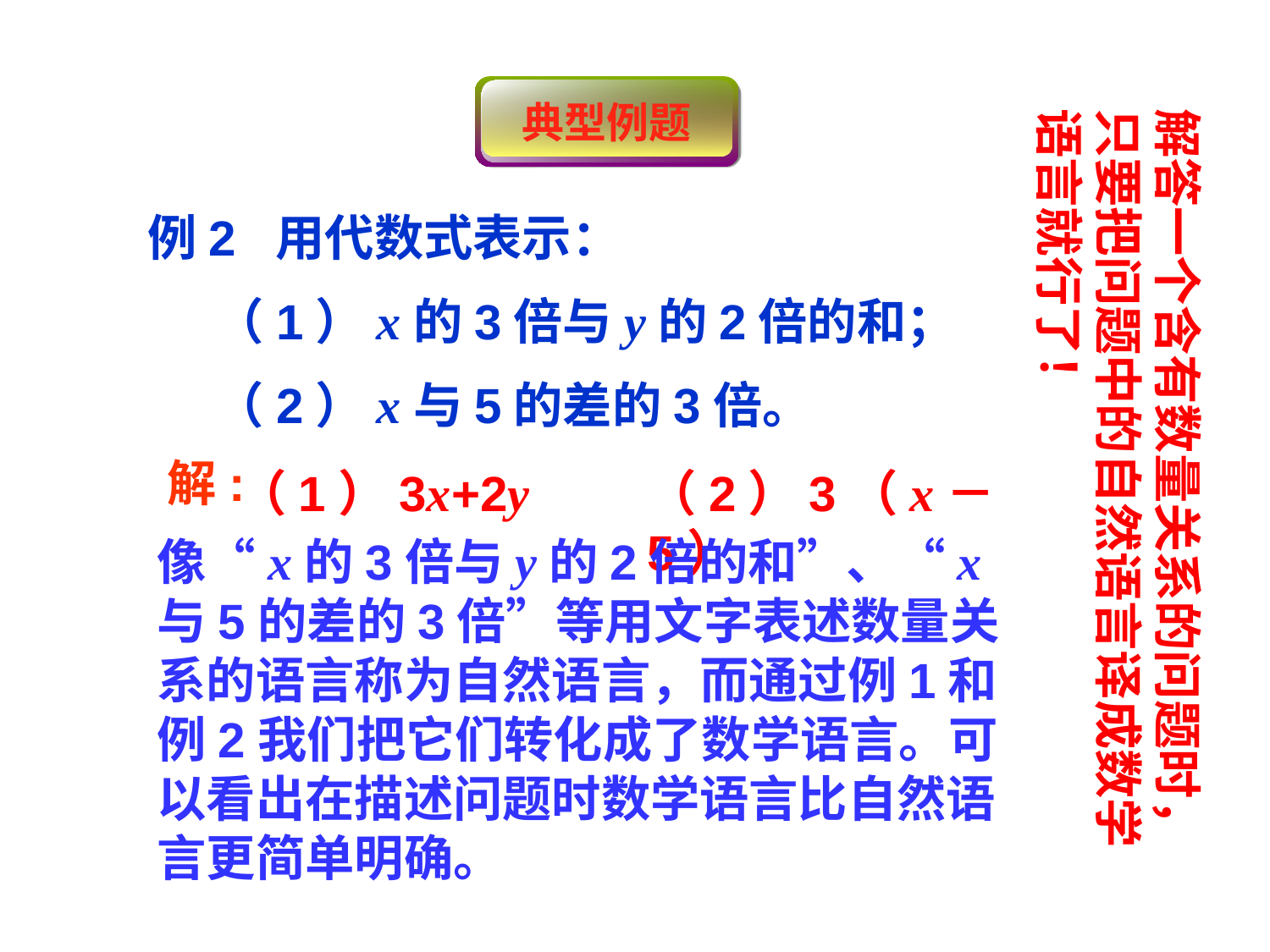

典型例题
解答一个含有数量关系的问题时，只要把问题中的自然语言译成数学语言就行了！

           例2  用代数式表示：
                 （1）x的3倍与y的2倍的和；
                 （2）x与5的差的3倍。
解:
（1）3x+2y
（2）3（x－5）
像“x的3倍与y的2倍的和”、“x与5的差的3倍”等用文字表述数量关系的语言称为自然语言，而通过例1和例2我们把它们转化成了数学语言。可以看出在描述问题时数学语言比自然语言更简单明确。